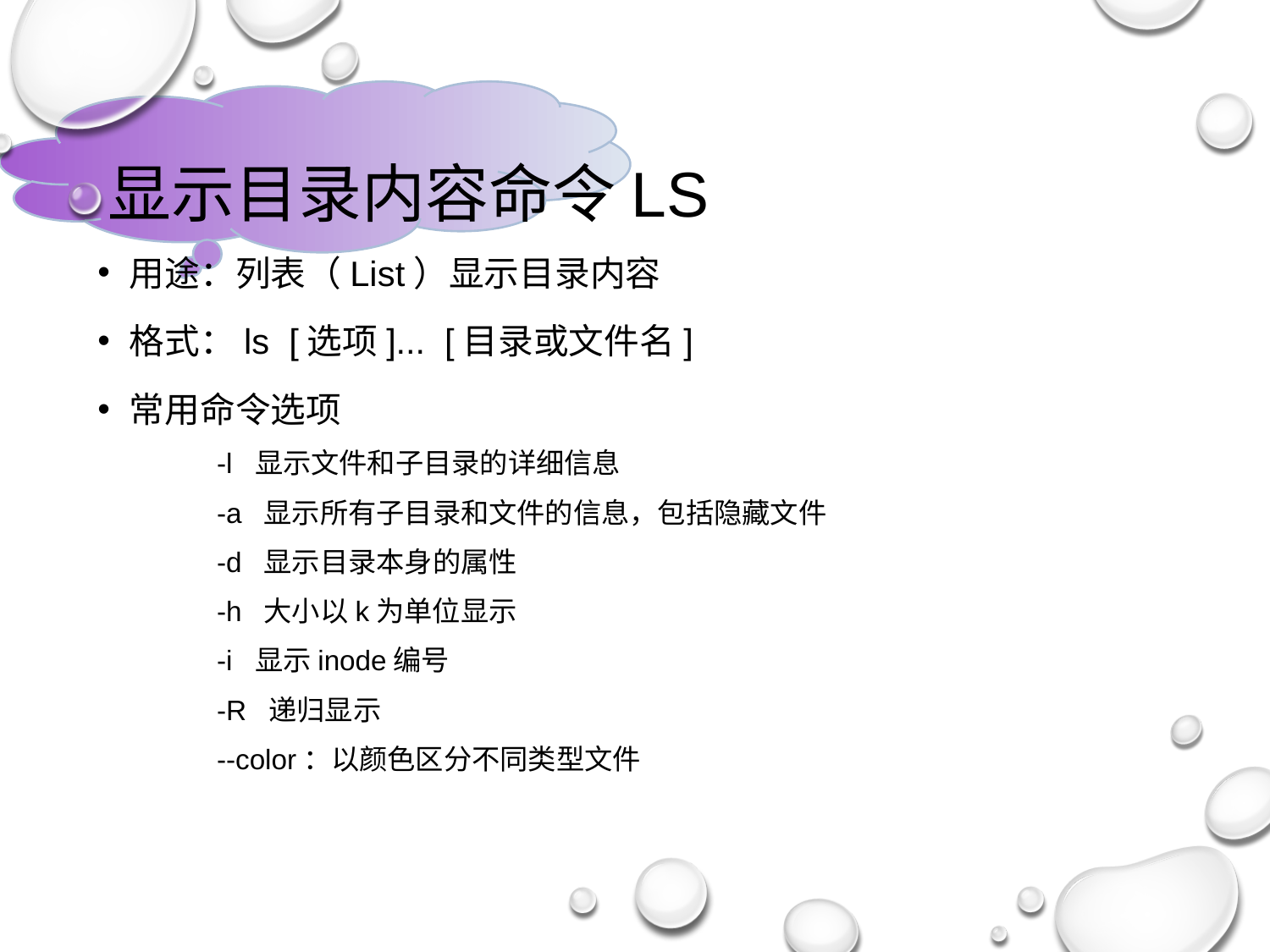

# 显示目录内容命令ls
用途：列表（List）显示目录内容
格式：ls  [选项]...  [目录或文件名]
常用命令选项
-l  显示文件和子目录的详细信息
-a  显示所有子目录和文件的信息，包括隐藏文件
-d  显示目录本身的属性
-h  大小以k为单位显示
-i  显示inode编号
-R  递归显示
--color：以颜色区分不同类型文件